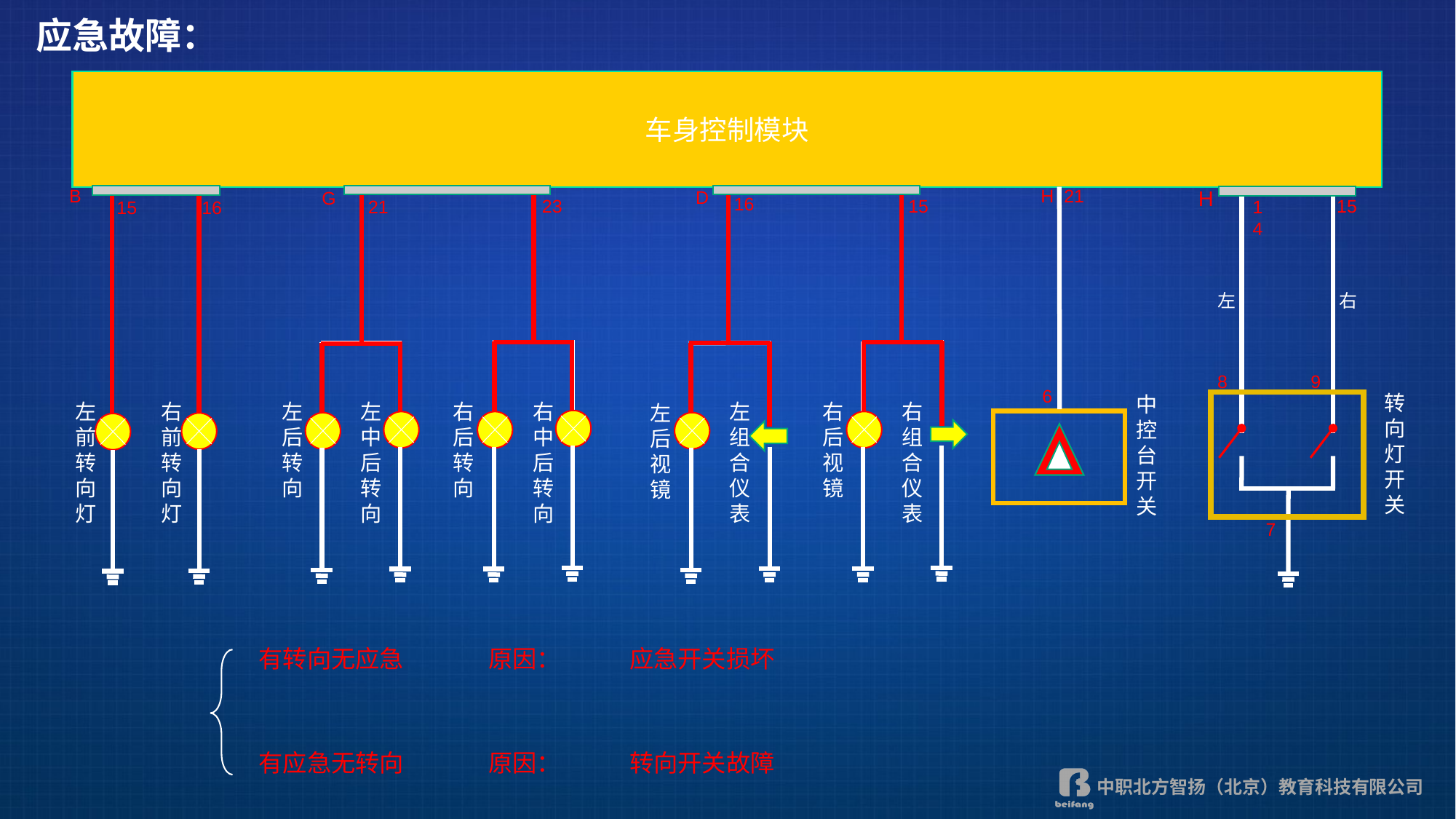

应急故障：
车身控制模块
B
H  21
H
D
G

16
23
15
15
21
14
16
15
左
右
8
9
6
转向灯开关
中控台开关

左组合仪表
右后视镜
右组合仪表
左前转向灯
右前转向灯
左后转向
左中后转向
右后转向
右中后转向
左后视镜

7
有转向无应急
原因：
应急开关损坏

有应急无转向
原因：
转向开关故障